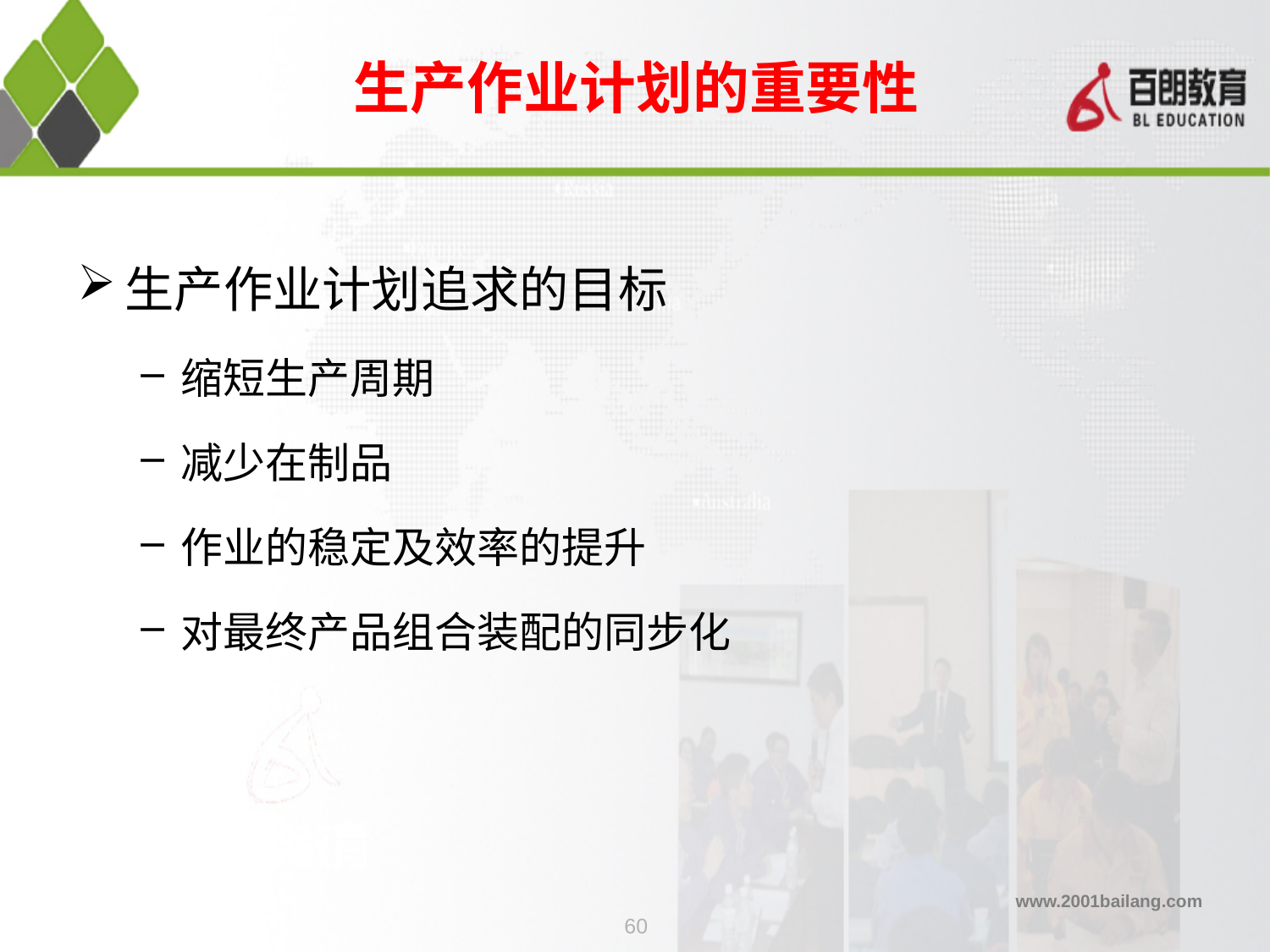

# 生产作业计划的重要性
生产作业计划追求的目标
缩短生产周期
减少在制品
作业的稳定及效率的提升
对最终产品组合装配的同步化
60